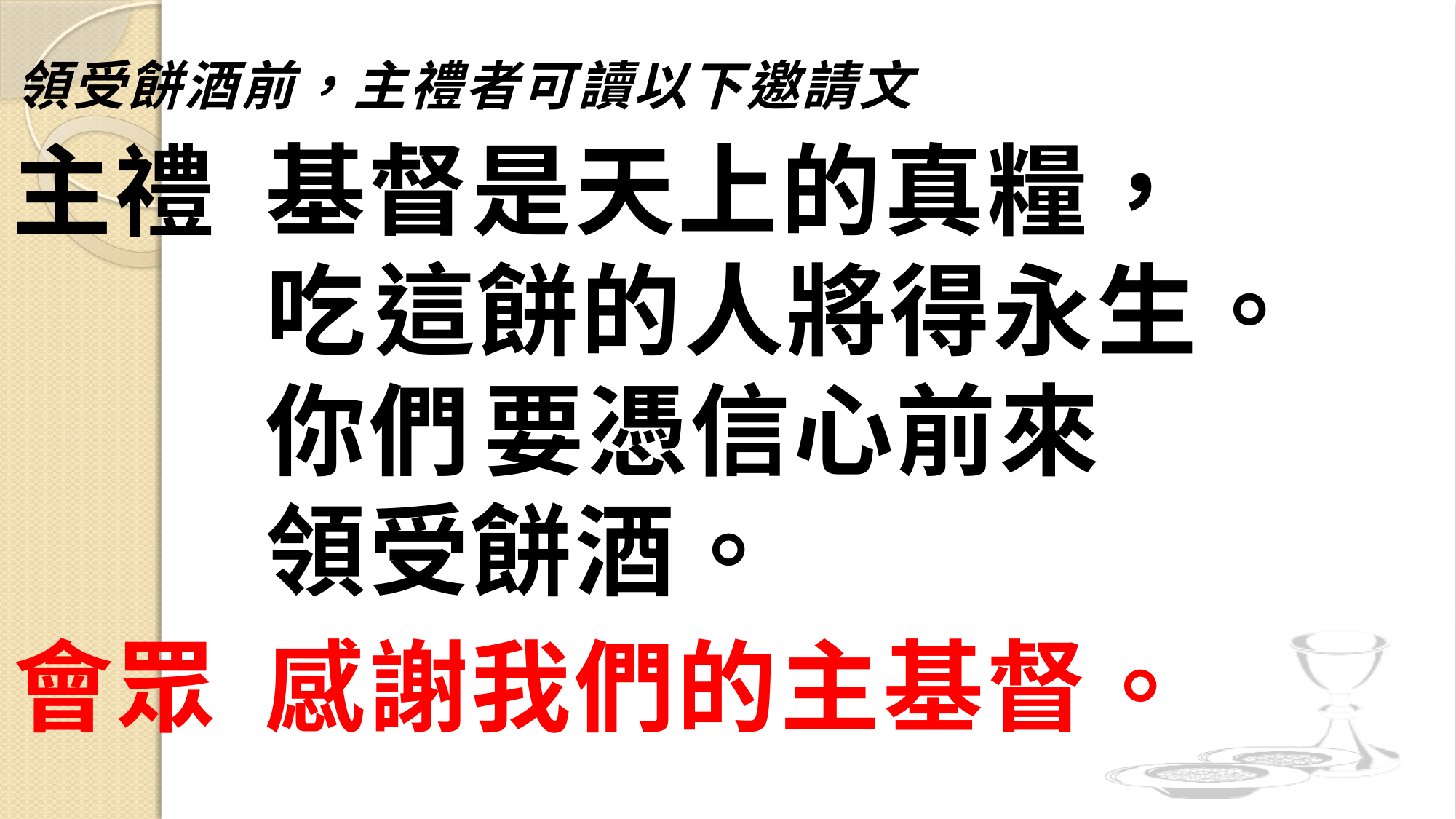

領受餅酒前，主禮者可讀以下邀請文
主禮
基督是天上的真糧，
吃	這餅的人將得永生。
你們	要憑信心前來
領受餅酒。
會眾
感謝我們的主基督。